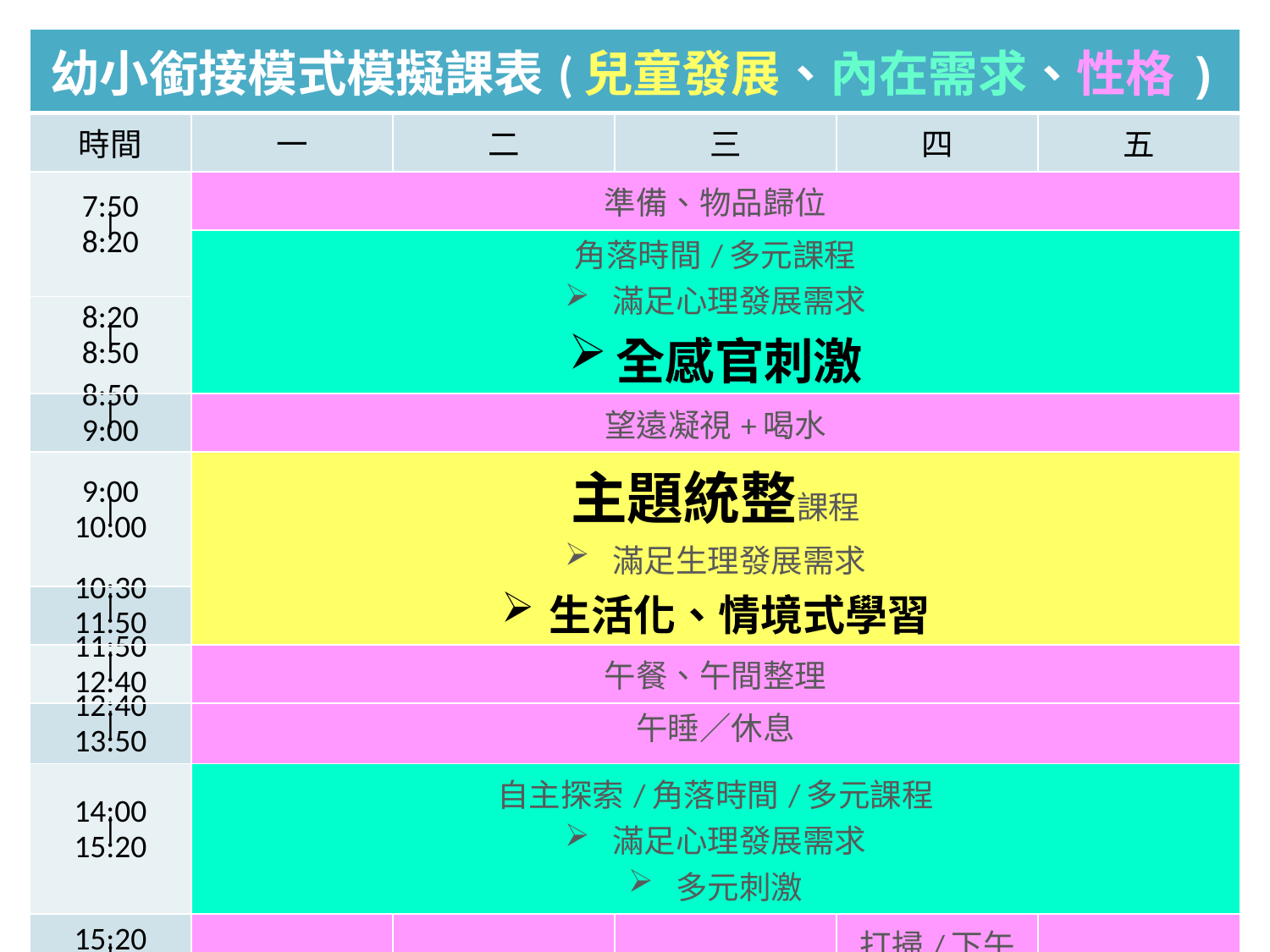

| 幼小銜接模式模擬課表(兒童發展、內在需求、性格) |  |  |  |  |  |
| --- | --- | --- | --- | --- | --- |
| 時間 | 一 | 二 | 三 | 四 | 五 |
| 7:50 | 8:20 | 準備、物品歸位 |  |  |  |  |
|  | 角落時間/多元課程 滿足心理發展需求 全感官刺激 |  |  |  |  |
| 8:20 | 8:50 |  |  |  |  |  |
| 8:50 | 9:00 | 望遠凝視+喝水 |  |  |  |  |
| 9:00 | 10:00 | 主題統整課程 滿足生理發展需求 生活化、情境式學習 |  |  |  |  |
| 10:30 | 11:50 |  |  |  |  |  |
| 11:50 | 12:40 | 午餐、午間整理 |  |  |  |  |
| 12:40 | 13:50 | 午睡／休息 |  |  |  |  |
| 14:00 | 15:20 | 自主探索/角落時間/多元課程 滿足心理發展需求 多元刺激 |  |  |  |  |
| 15:20 | 15:55 |  | 打掃/下午茶 | 打掃 | 打掃/下午茶 | 打掃 |